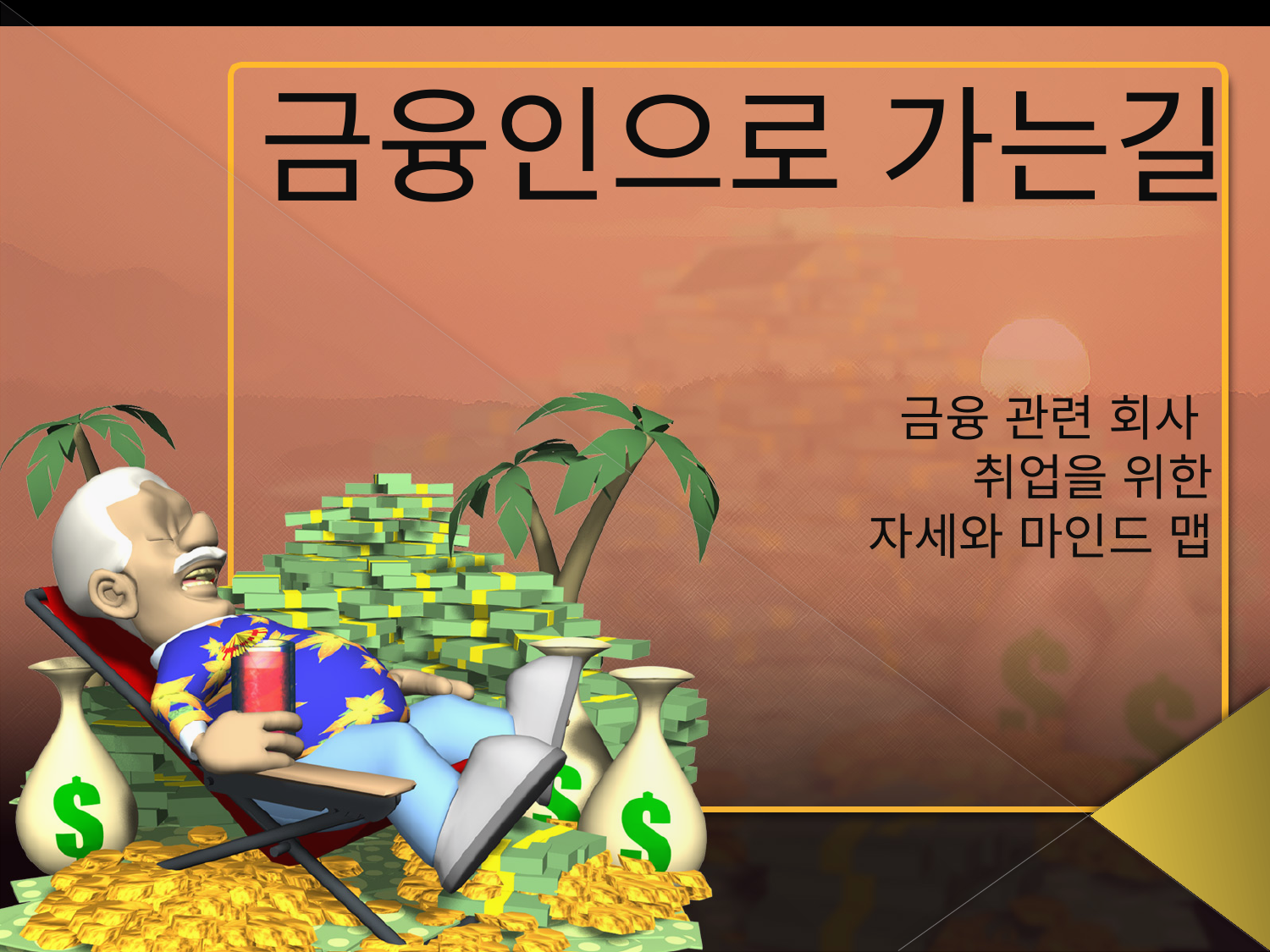

# 금융인으로 가는길
      금융 관련 회사
취업을 위한
자세와 마인드 맵